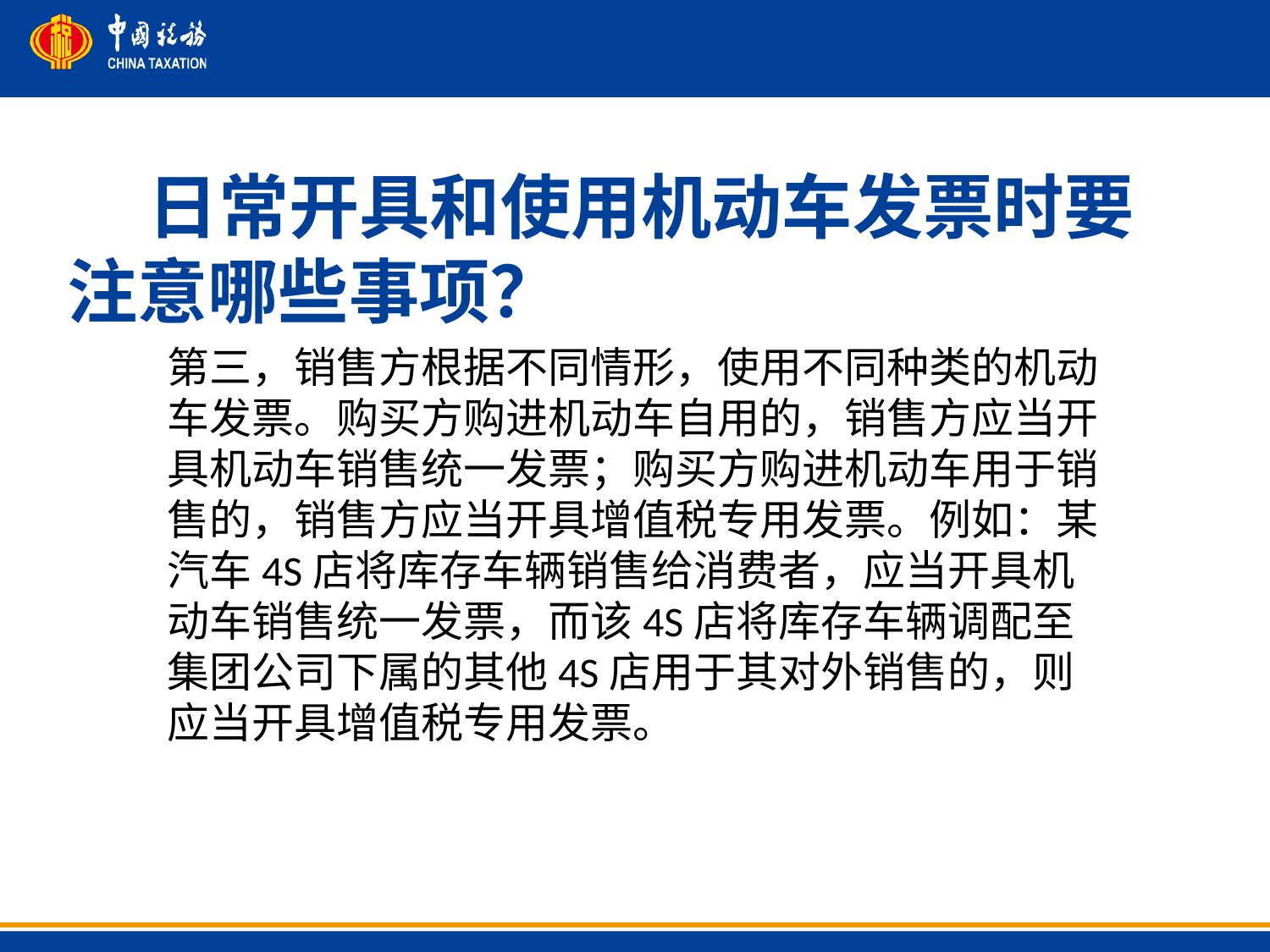

# 日常开具和使用机动车发票时要注意哪些事项？
第三，销售方根据不同情形，使用不同种类的机动车发票。购买方购进机动车自用的，销售方应当开具机动车销售统一发票；购买方购进机动车用于销售的，销售方应当开具增值税专用发票。例如：某汽车4S店将库存车辆销售给消费者，应当开具机动车销售统一发票，而该4S店将库存车辆调配至集团公司下属的其他4S店用于其对外销售的，则应当开具增值税专用发票。